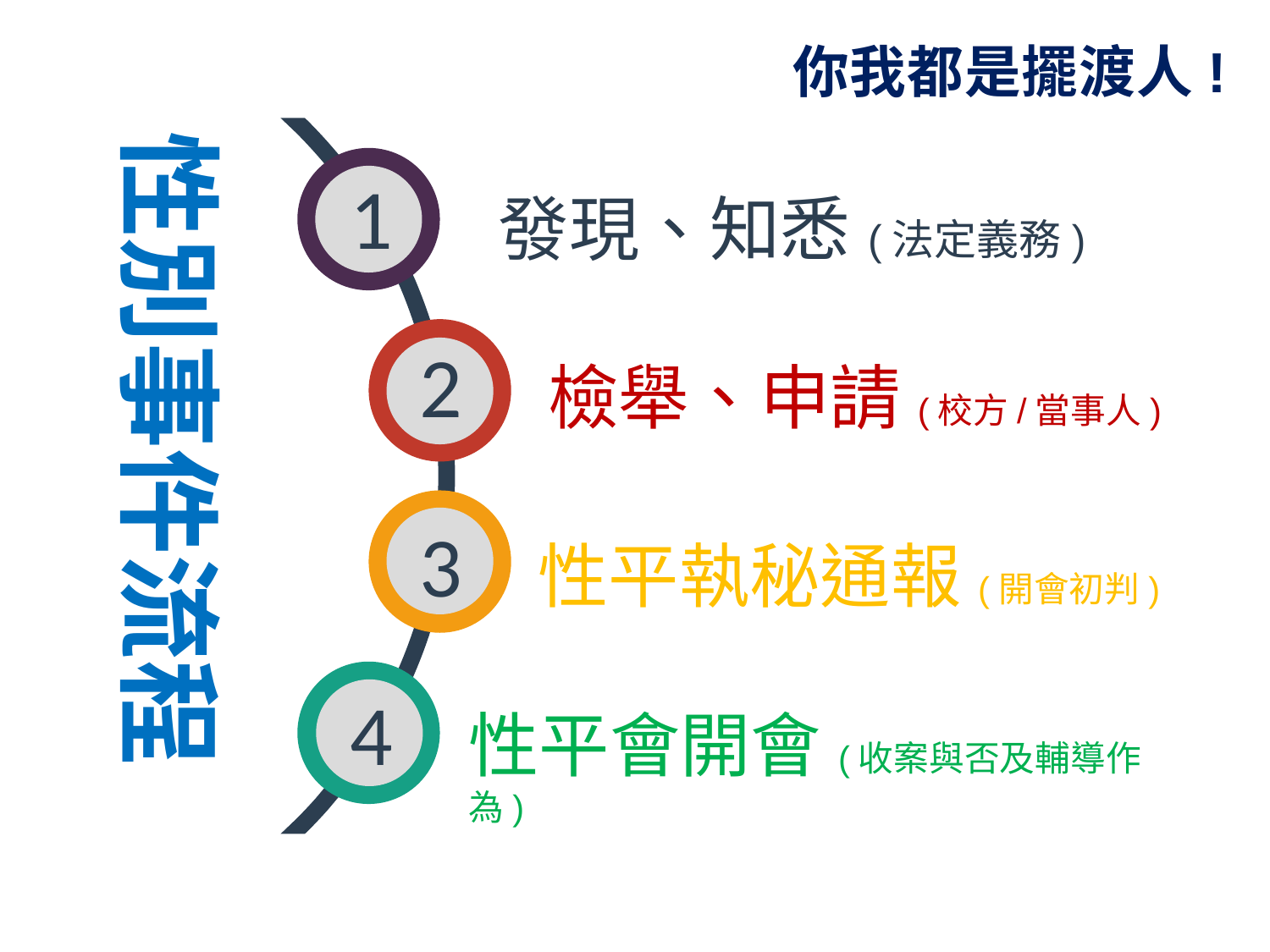

你我都是擺渡人!

性別事件流程

1

發現、知悉(法定義務)

2

檢舉、申請(校方/當事人)

3

性平執秘通報(開會初判)

4

性平會開會(收案與否及輔導作為)